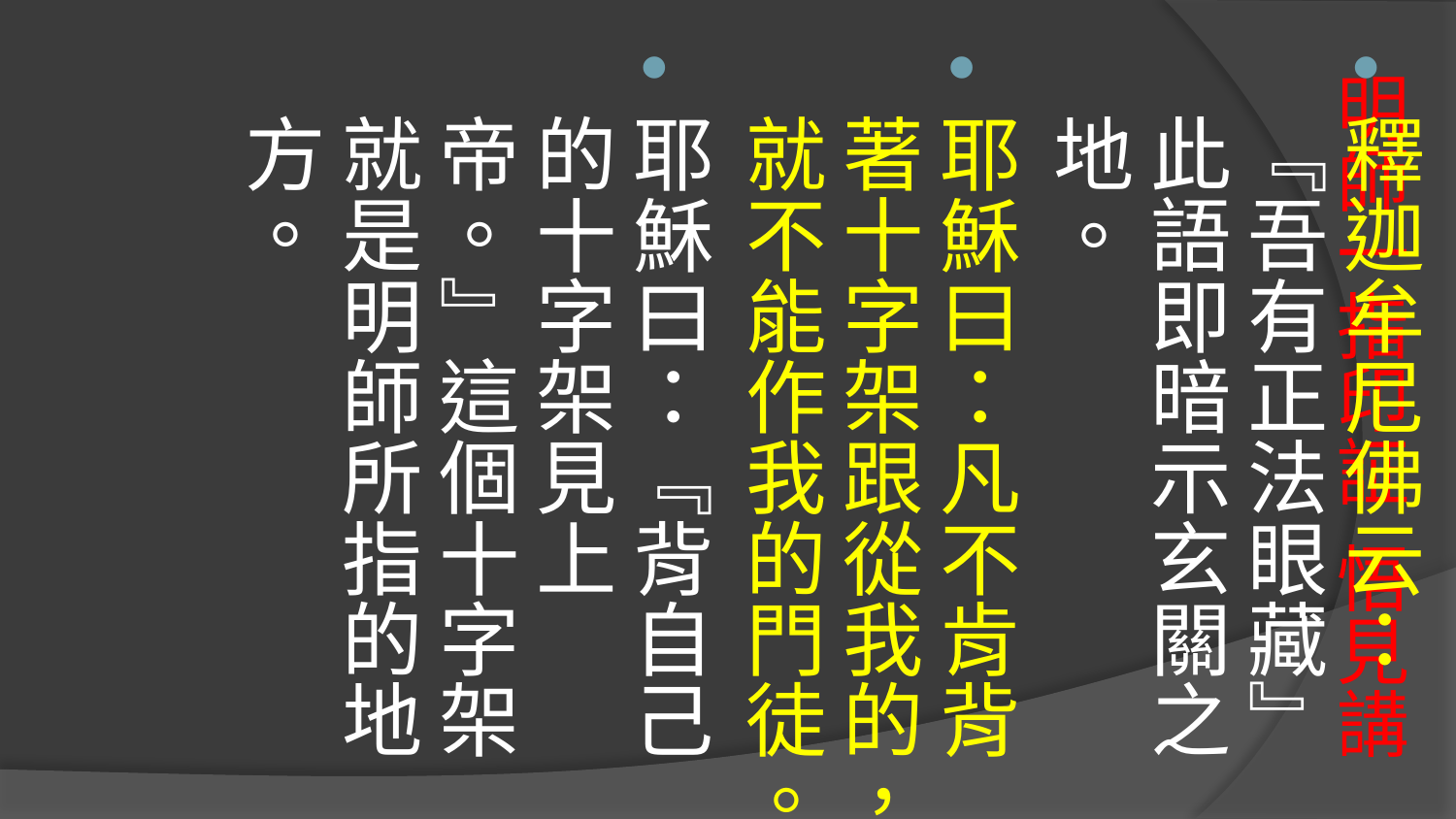

釋迦牟尼佛云：『吾有正法眼藏』此語即暗示玄關之地。
耶穌曰：凡不肯背著十字架跟從我的，就不能作我的門徒。
耶穌曰：『背自己的十字架見上帝。』這個十字架就是明師所指的地方。

# 明師一指印証  悟見講